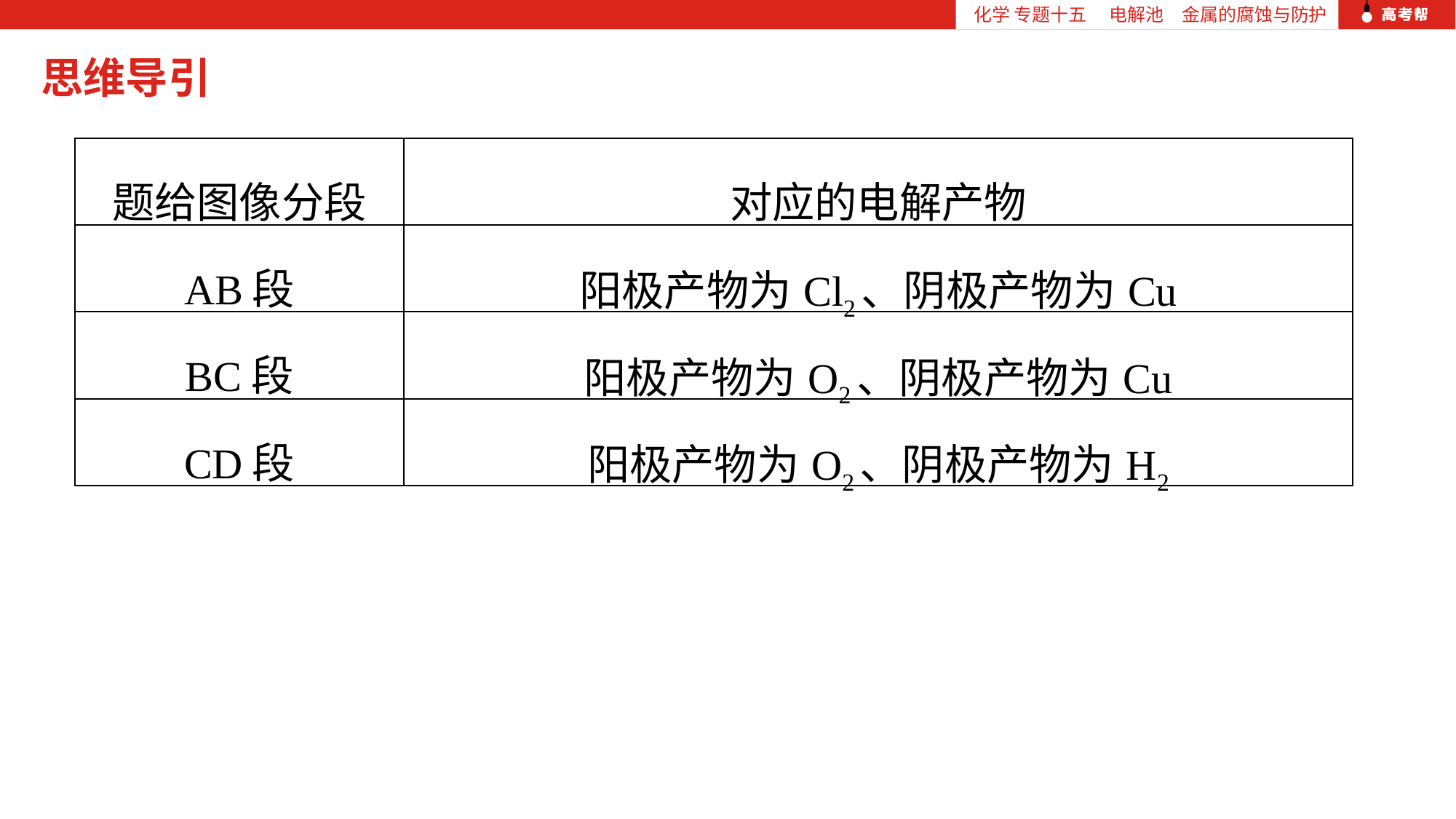

化学 专题十五 　电解池　金属的腐蚀与防护

思维导引
| 题给图像分段 | 对应的电解产物 |
| --- | --- |
| AB段 | 阳极产物为Cl2、阴极产物为Cu |
| BC段 | 阳极产物为O2、阴极产物为Cu |
| CD段 | 阳极产物为O2、阴极产物为H2 |